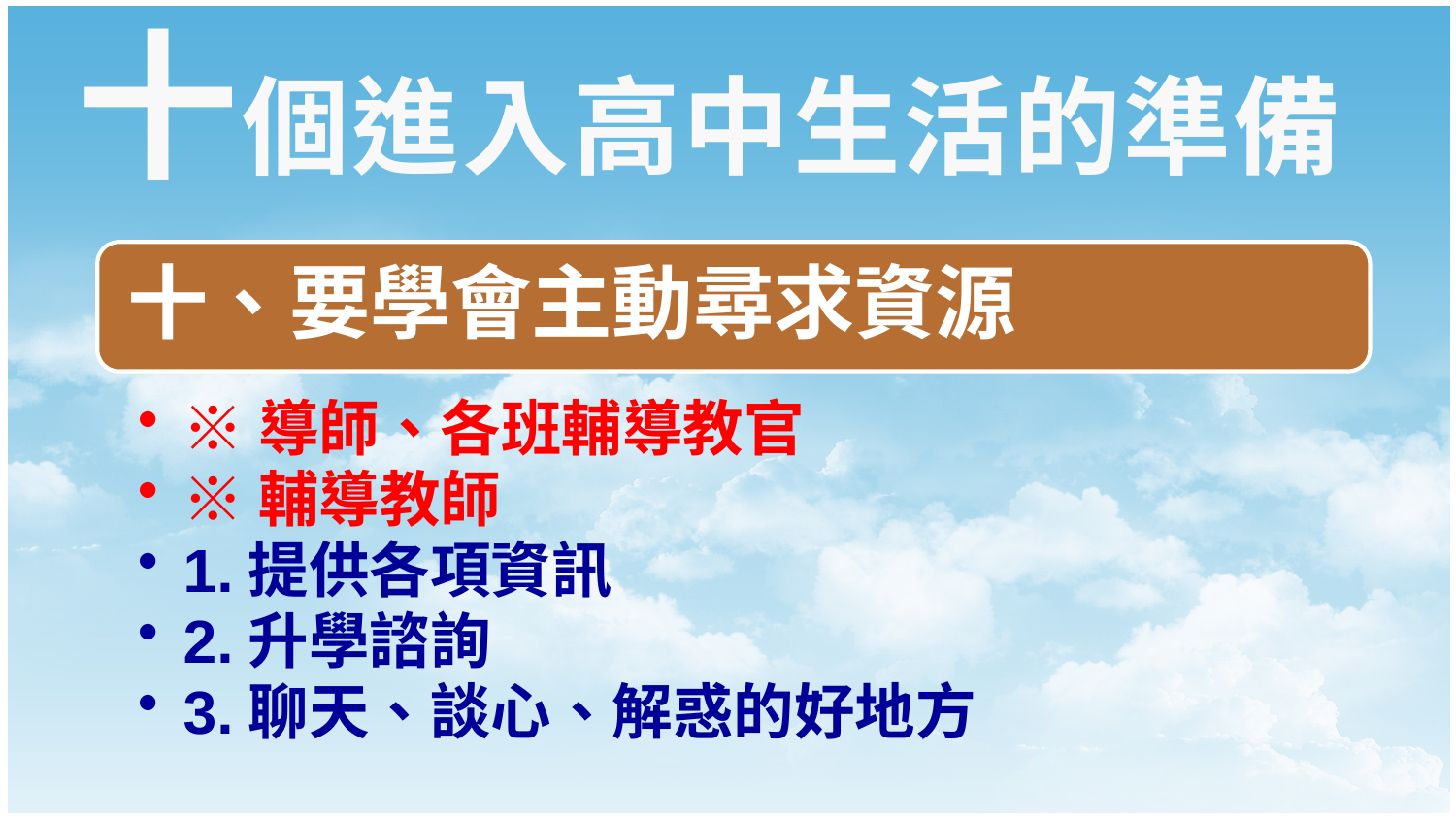

十個進入高中生活的準備
十、要學會主動尋求資源
※導師、各班輔導教官
※輔導教師
1.提供各項資訊
2.升學諮詢
3.聊天、談心、解惑的好地方